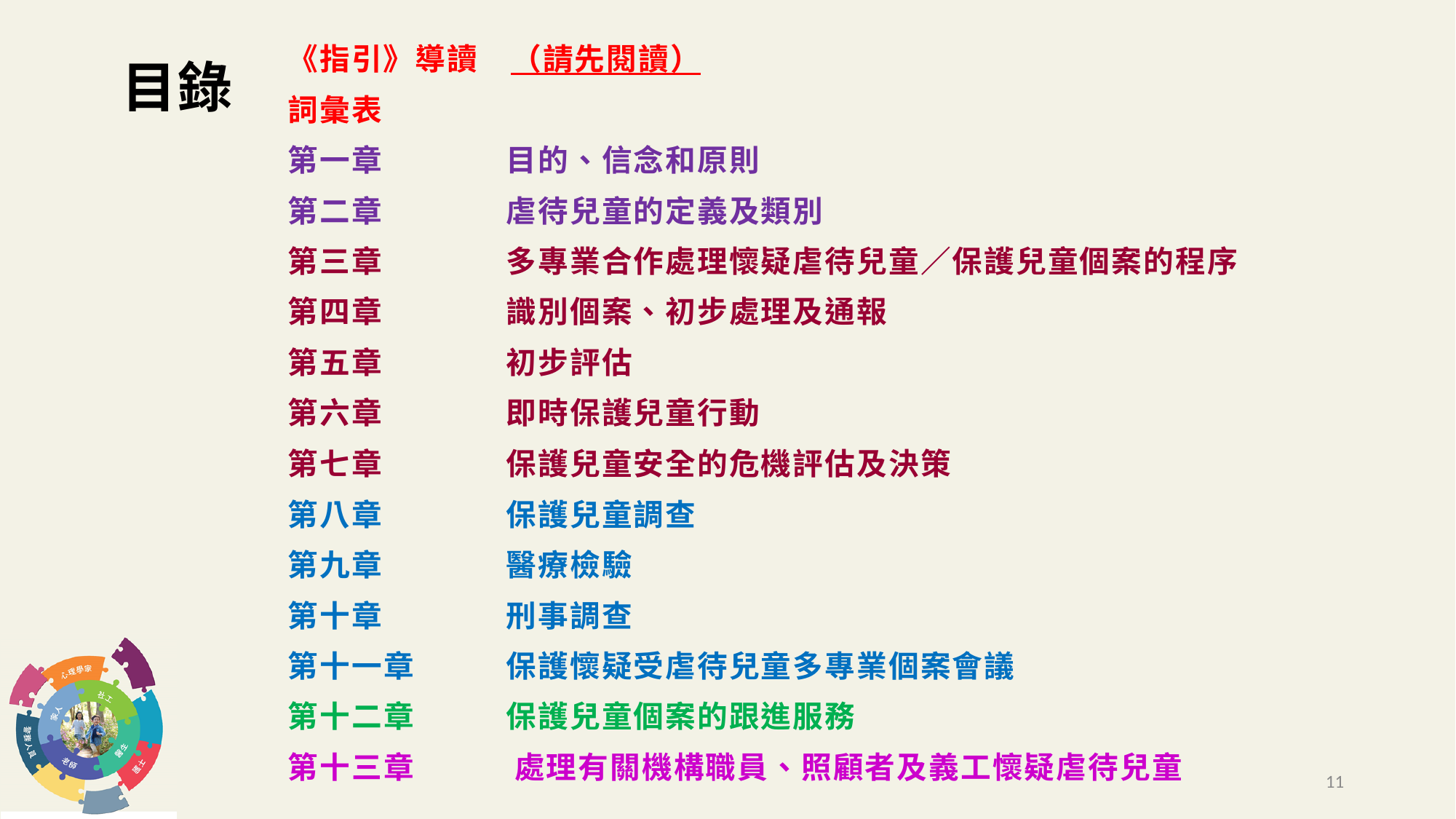

# 目錄
《指引》導讀　（請先閱讀）
詞彙表
第一章		目的、信念和原則
第二章		虐待兒童的定義及類別
第三章		多專業合作處理懷疑虐待兒童／保護兒童個案的程序
第四章		識別個案、初步處理及通報
第五章		初步評估
第六章		即時保護兒童行動
第七章		保護兒童安全的危機評估及決策
第八章		保護兒童調查
第九章		醫療檢驗
第十章		刑事調查
第十一章	保護懷疑受虐待兒童多專業個案會議
第十二章	保護兒童個案的跟進服務
第十三章	 處理有關機構職員、照顧者及義工懷疑虐待兒童

11